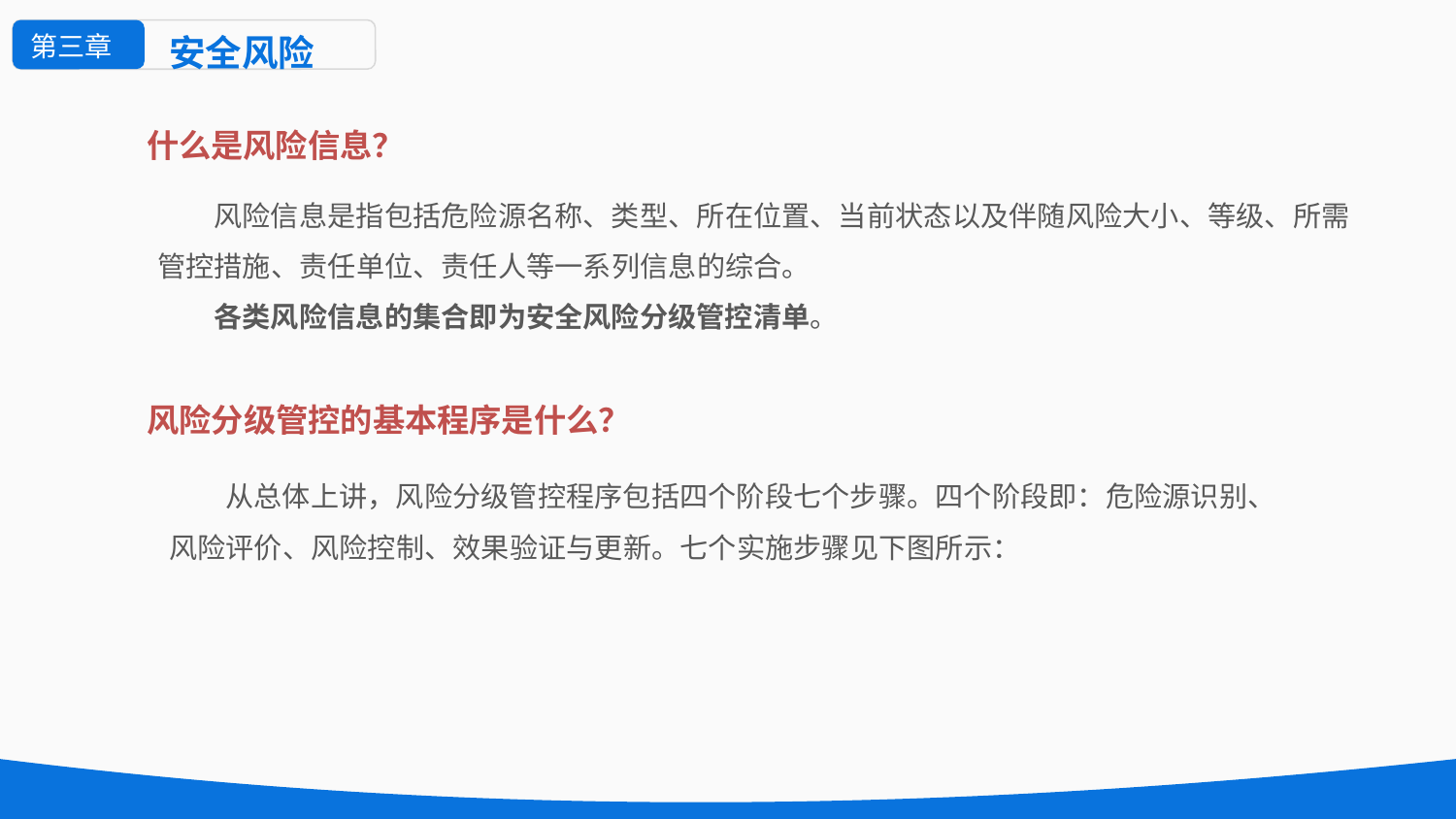

第三章
安全风险
什么是风险信息？
风险信息是指包括危险源名称、类型、所在位置、当前状态以及伴随风险大小、等级、所需管控措施、责任单位、责任人等一系列信息的综合。
各类风险信息的集合即为安全风险分级管控清单。
风险分级管控的基本程序是什么？
从总体上讲，风险分级管控程序包括四个阶段七个步骤。四个阶段即：危险源识别、风险评价、风险控制、效果验证与更新。七个实施步骤见下图所示：